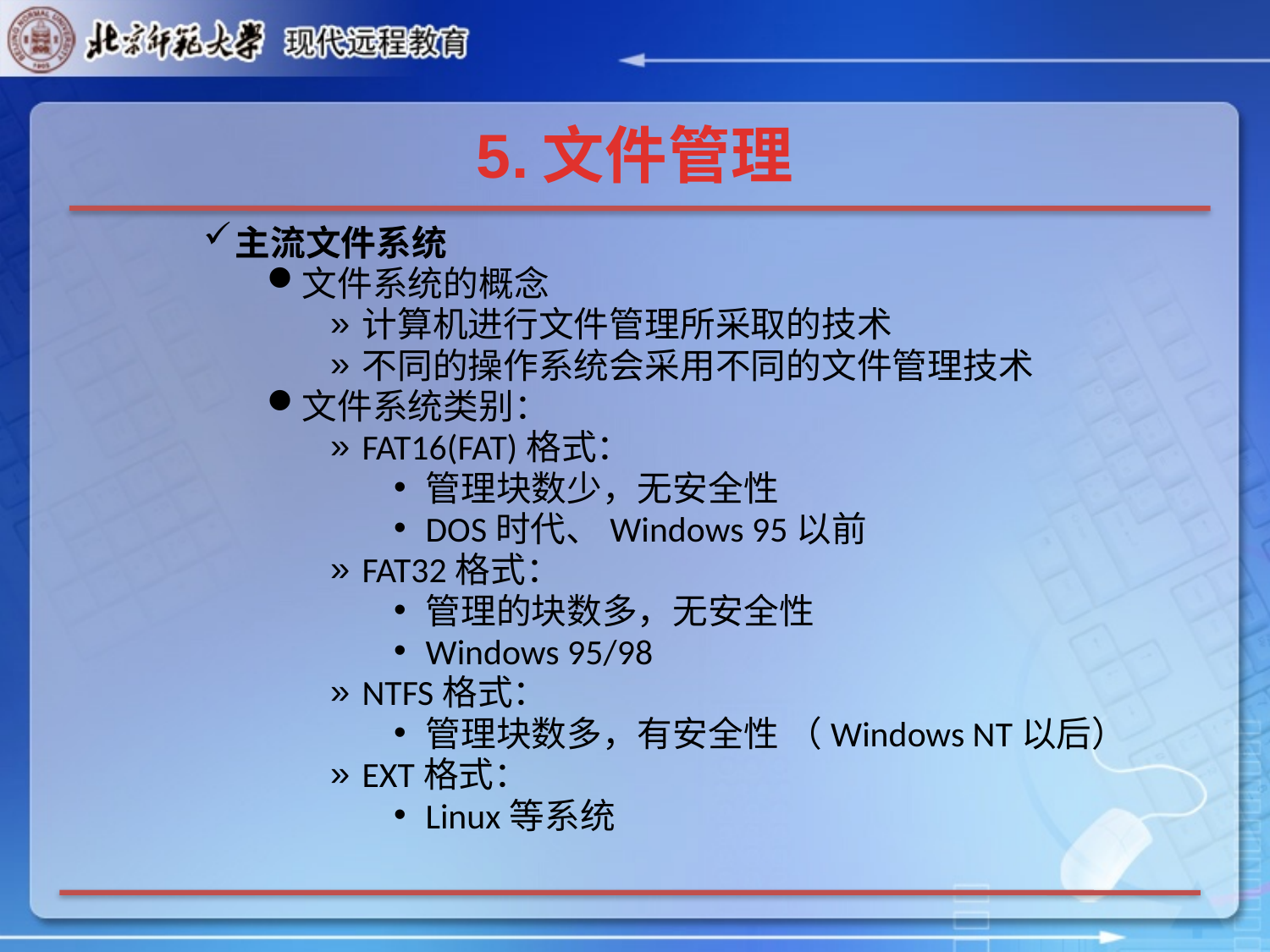

# 5.文件管理
主流文件系统
文件系统的概念
计算机进行文件管理所采取的技术
不同的操作系统会采用不同的文件管理技术
文件系统类别：
FAT16(FAT)格式：
管理块数少，无安全性
DOS时代、Windows 95以前
FAT32格式：
管理的块数多，无安全性
Windows 95/98
NTFS格式：
管理块数多，有安全性 （Windows NT以后）
EXT格式：
Linux等系统